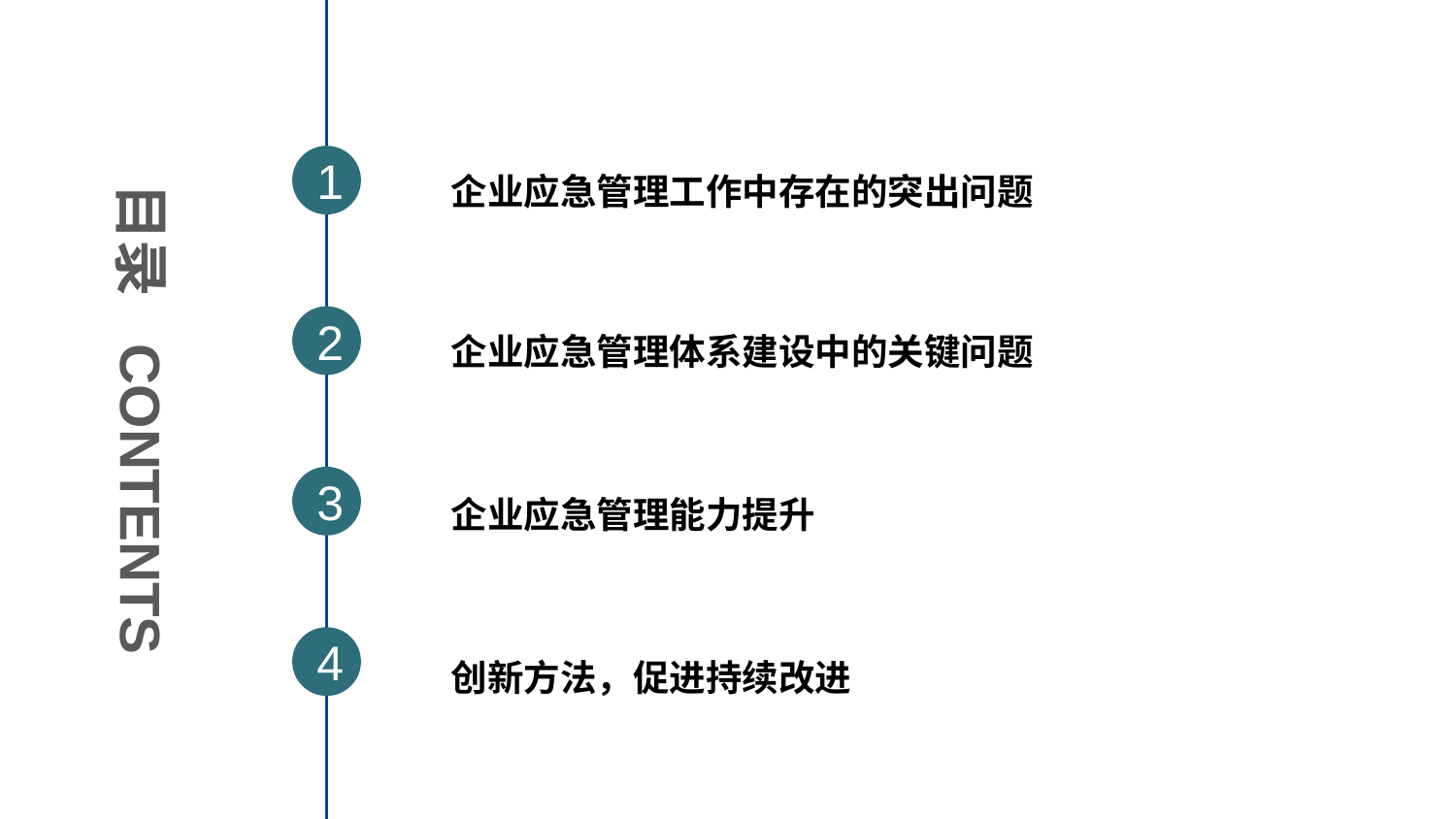

企业应急管理工作中存在的突出问题
企业应急管理体系建设中的关键问题
企业应急管理能力提升
创新方法，促进持续改进